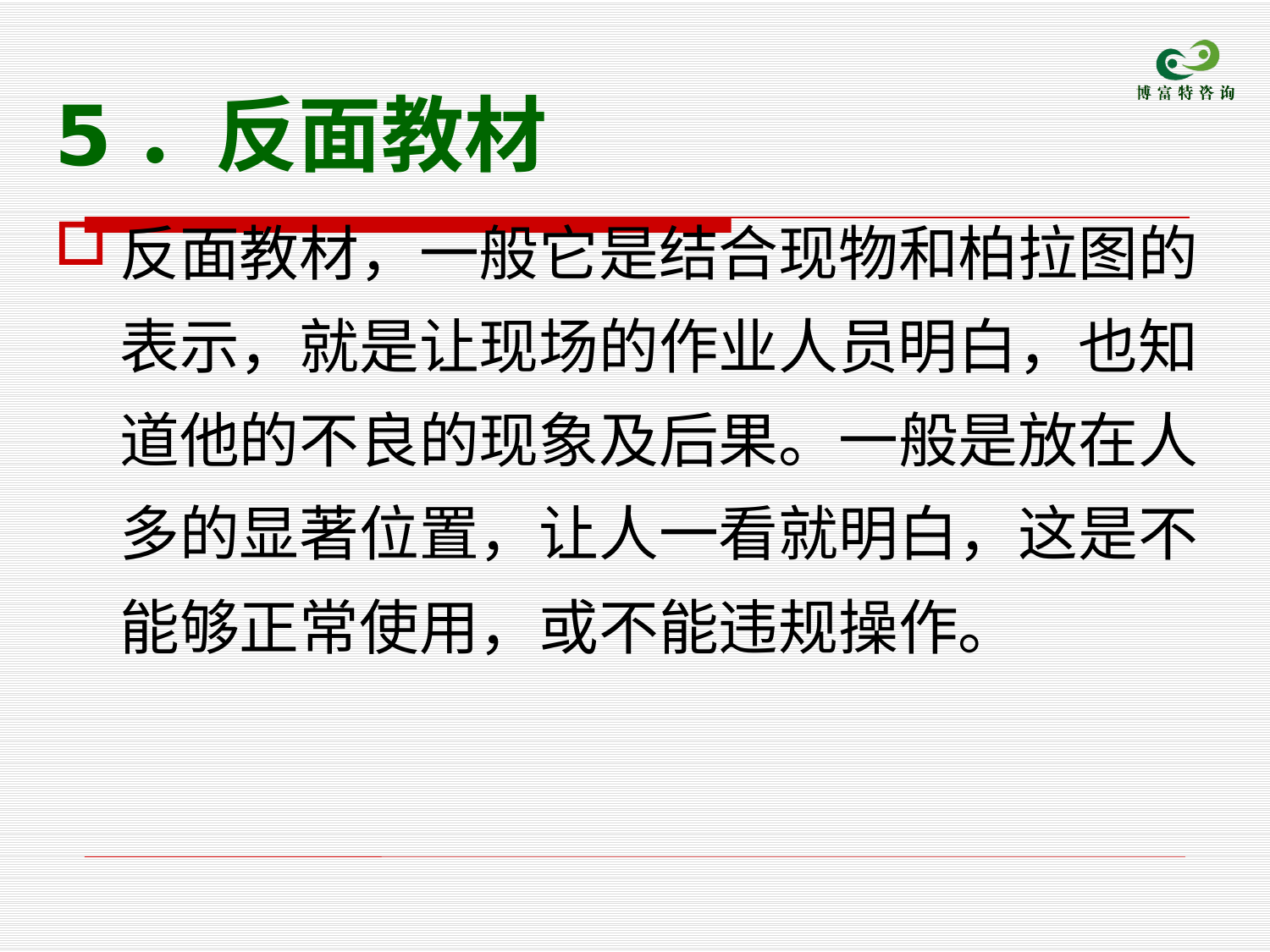

5．反面教材
反面教材，一般它是结合现物和柏拉图的表示，就是让现场的作业人员明白，也知道他的不良的现象及后果。一般是放在人多的显著位置，让人一看就明白，这是不能够正常使用，或不能违规操作。
473